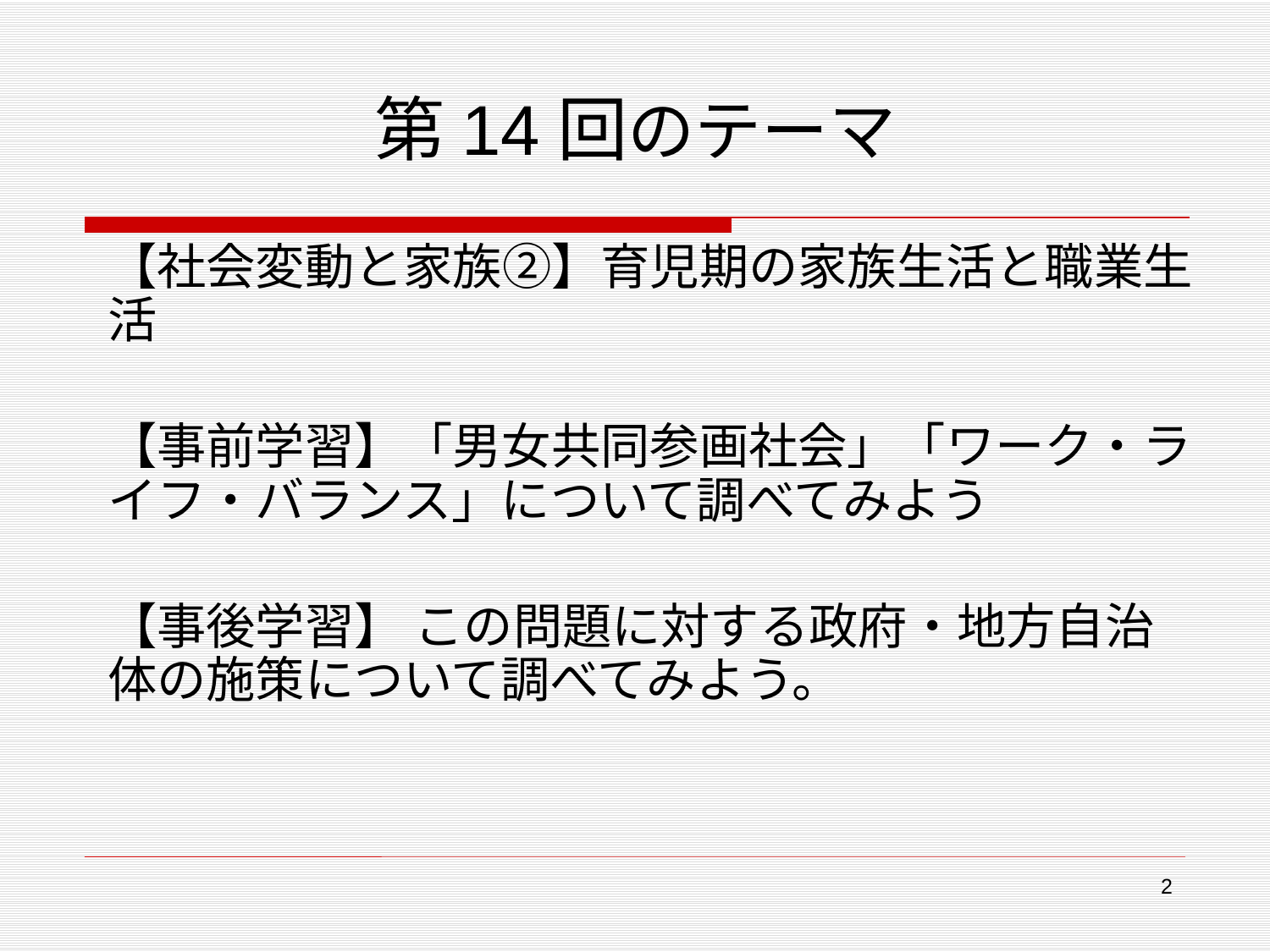

# 第14回のテーマ
【社会変動と家族②】育児期の家族生活と職業生活

【事前学習】「男女共同参画社会」「ワーク・ライフ・バランス」について調べてみよう

【事後学習】 この問題に対する政府・地方自治体の施策について調べてみよう。
2